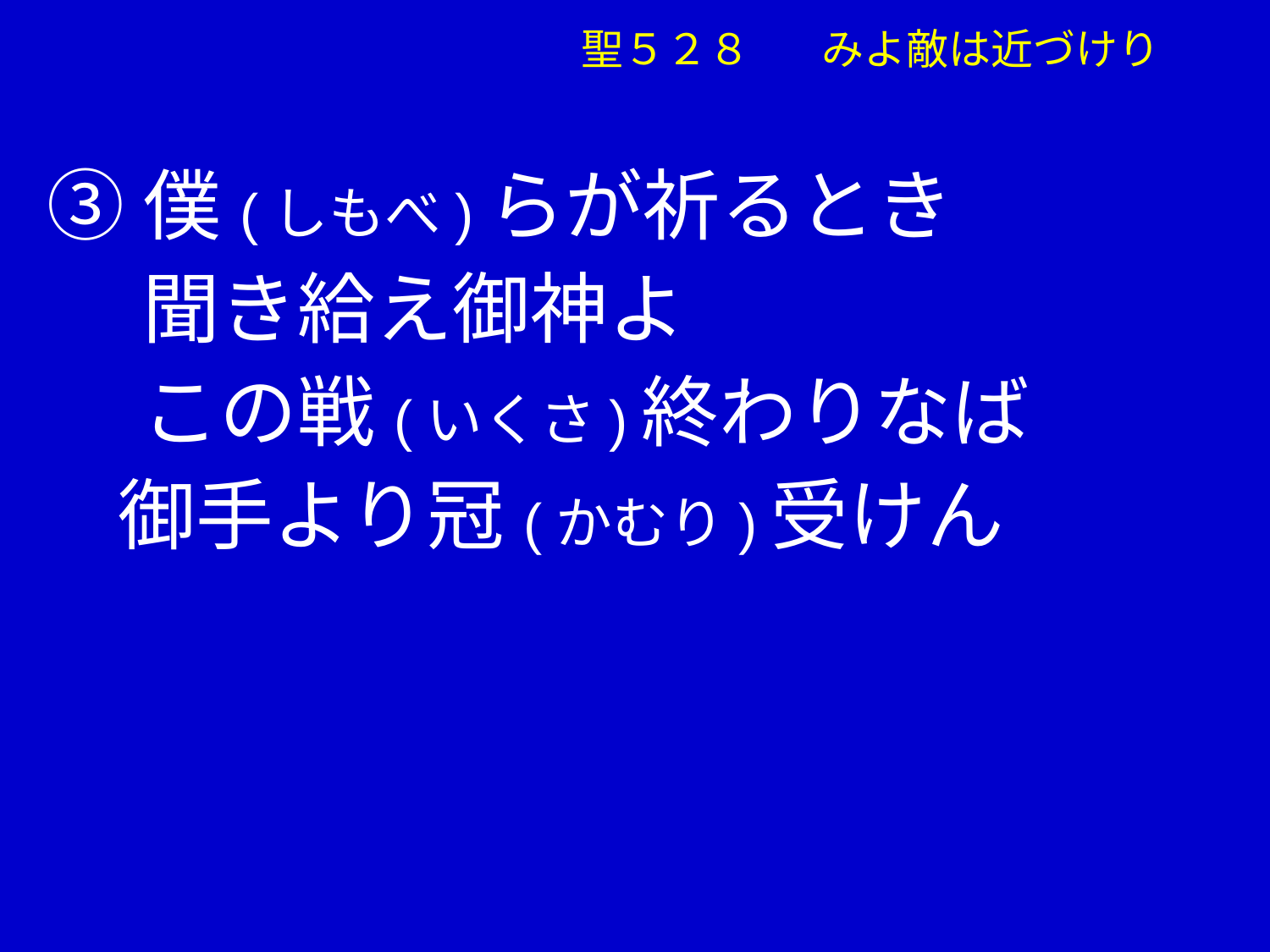

聖５２８   　みよ敵は近づけり
③僕(しもべ)らが祈るとき
　 聞き給え御神よ
　 この戦(いくさ)終わりなば
   御手より冠(かむり)受けん